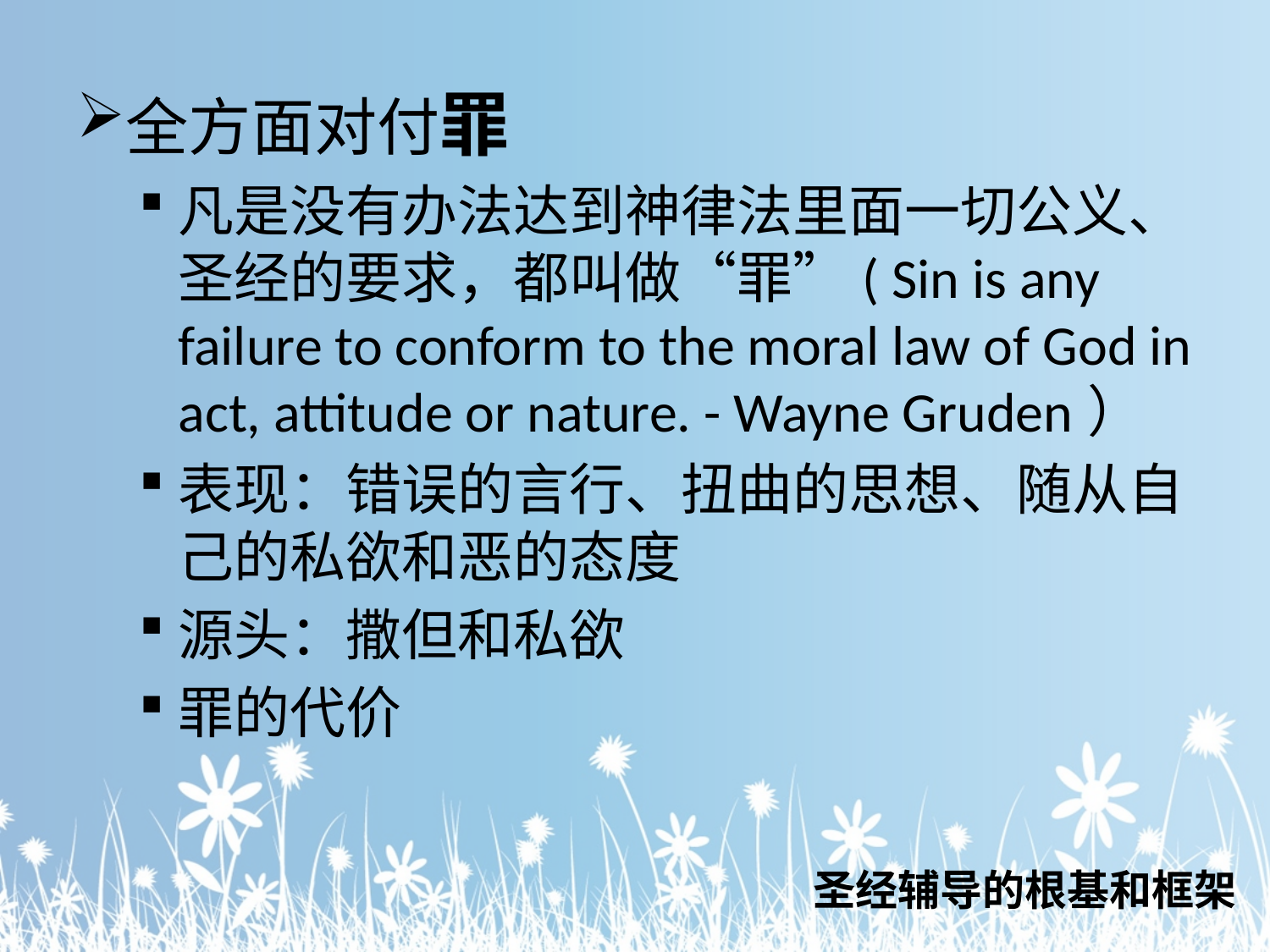

全方面对付罪
凡是没有办法达到神律法里面一切公义、圣经的要求，都叫做“罪”( Sin is any failure to conform to the moral law of God in act, attitude or nature. - Wayne Gruden）
表现：错误的言行、扭曲的思想、随从自己的私欲和恶的态度
源头：撒但和私欲
罪的代价
圣经辅导的根基和框架